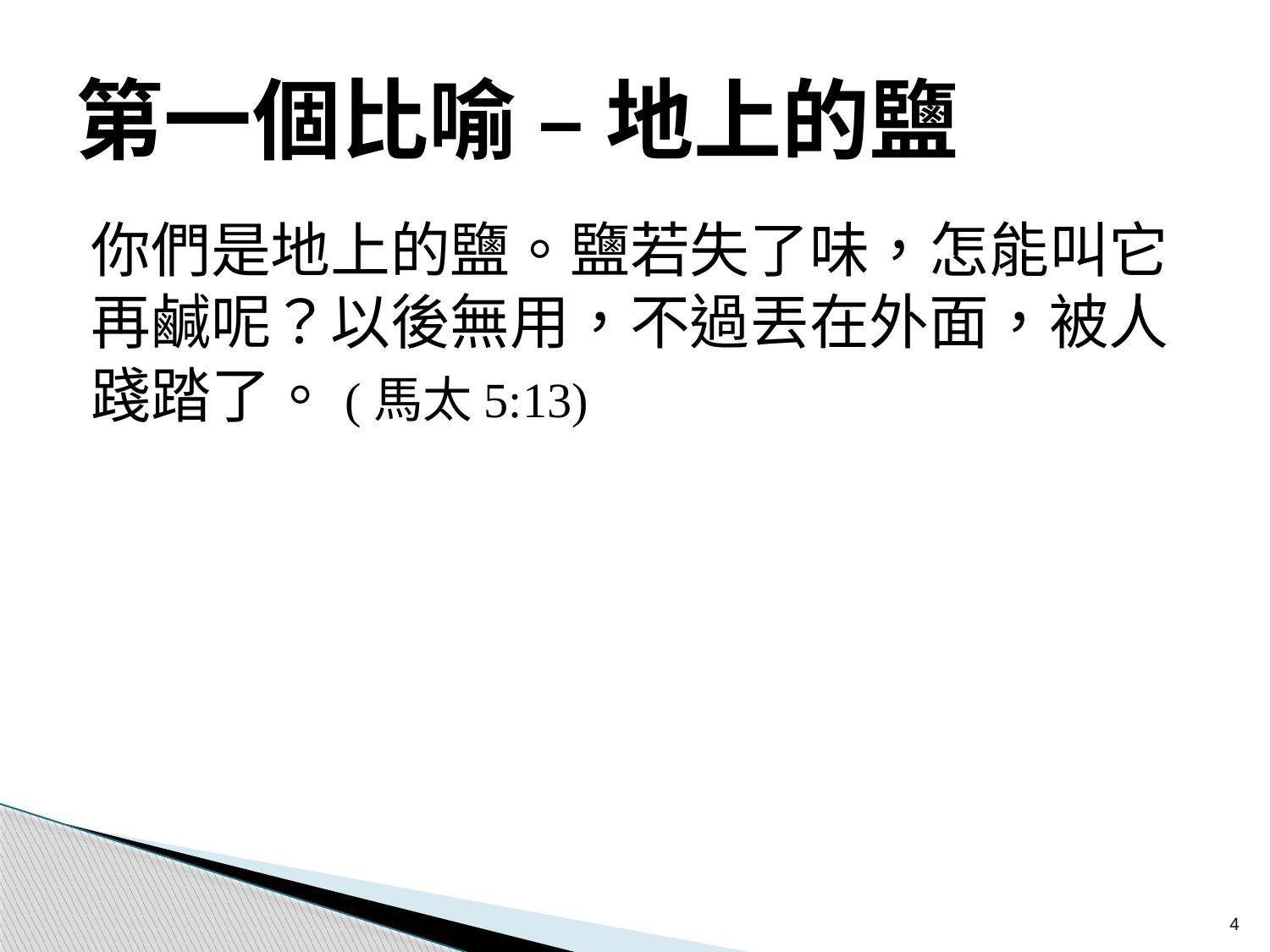

# 第一個比喻 – 地上的鹽
你們是地上的鹽。鹽若失了味，怎能叫它再鹹呢？以後無用，不過丟在外面，被人踐踏了。	(馬太5:13)
4